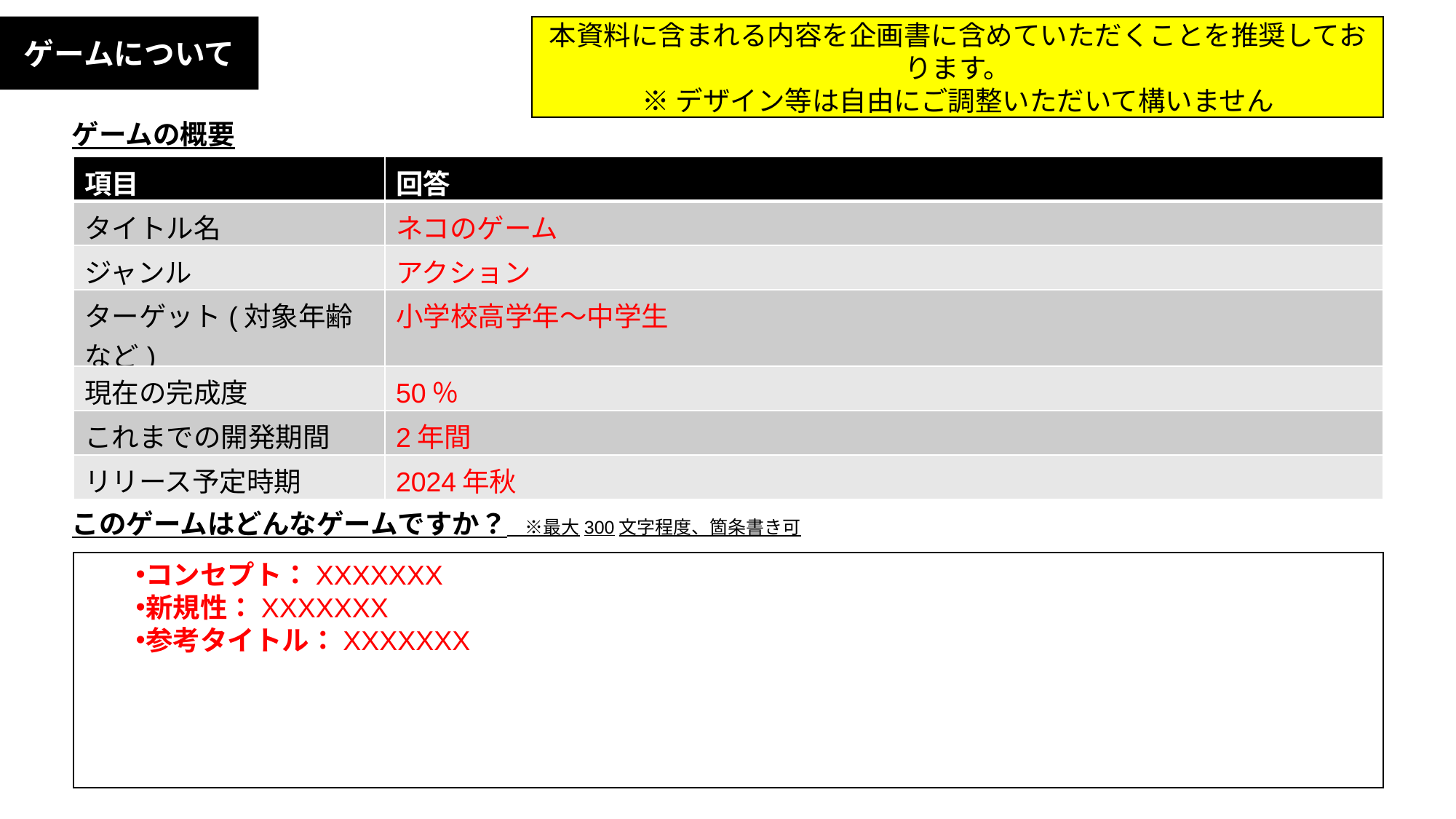

ゲームについて
本資料に含まれる内容を企画書に含めていただくことを推奨しております。
※デザイン等は自由にご調整いただいて構いません
ゲームの概要
| 項目 | 回答 |
| --- | --- |
| タイトル名 | ネコのゲーム |
| ジャンル | アクション |
| ターゲット(対象年齢など) | 小学校高学年～中学生 |
| 現在の完成度 | 50％ |
| これまでの開発期間 | 2年間 |
| リリース予定時期 | 2024年秋 |
このゲームはどんなゲームですか？　※最大300文字程度、箇条書き可
コンセプト：XXXXXXX
新規性：XXXXXXX
参考タイトル：XXXXXXX